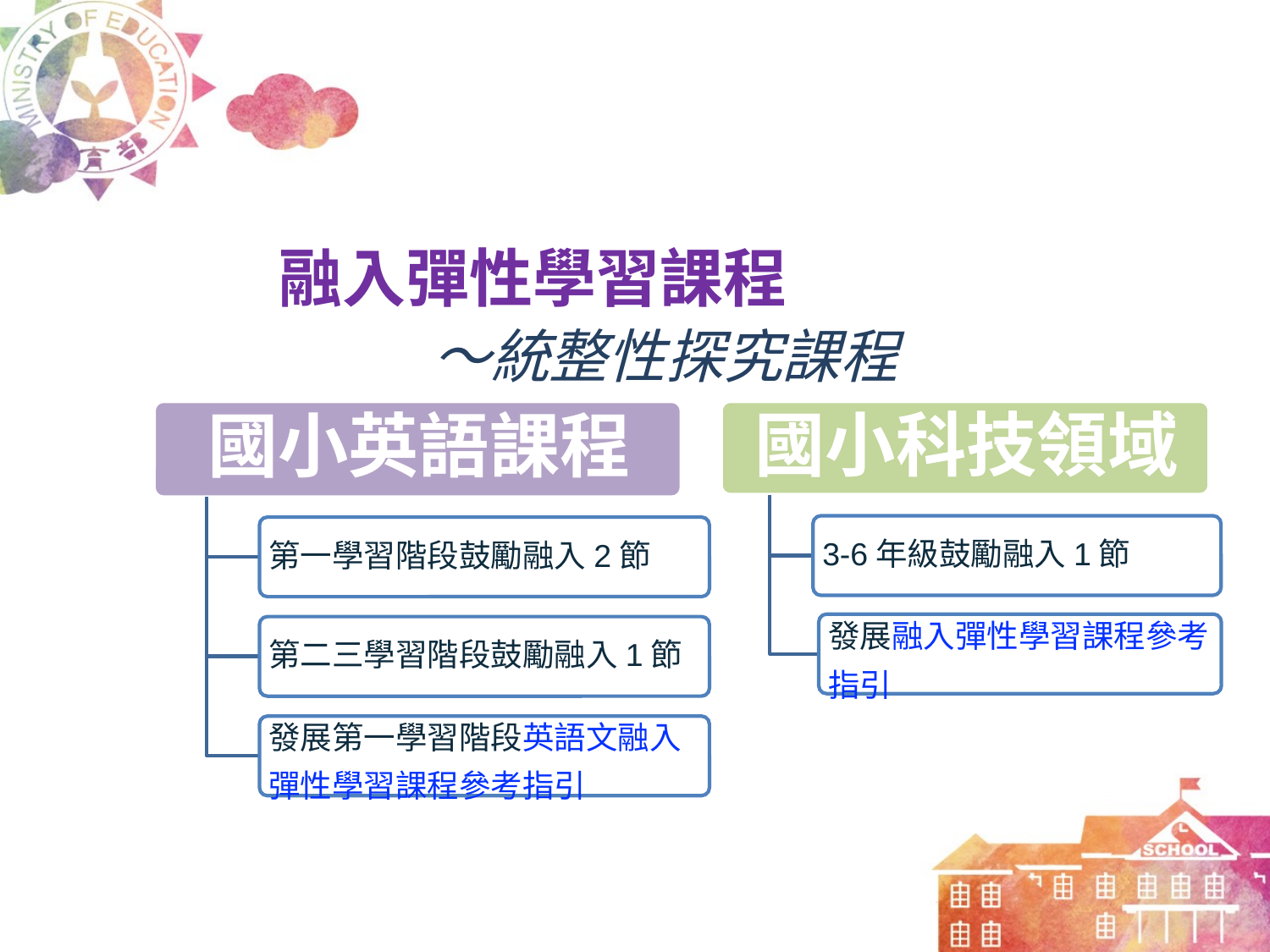

融入彈性學習課程
 　～統整性探究課程
國小英語課程
第一學習階段鼓勵融入2節
第二三學習階段鼓勵融入1節
發展第一學習階段英語文融入彈性學習課程參考指引
國小科技領域
3-6年級鼓勵融入1節
發展融入彈性學習課程參考指引